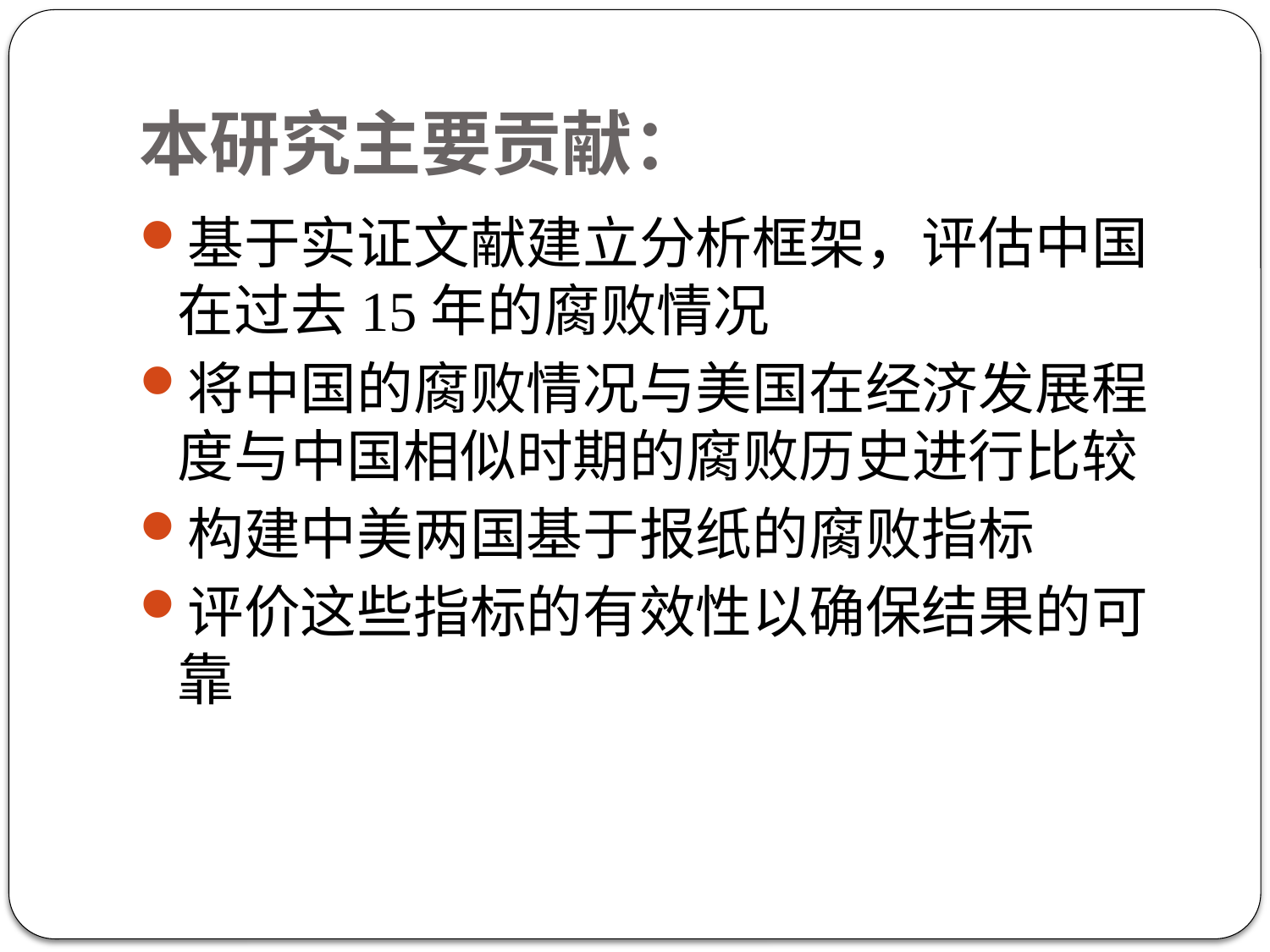

# 本研究主要贡献：
基于实证文献建立分析框架，评估中国在过去15年的腐败情况
将中国的腐败情况与美国在经济发展程度与中国相似时期的腐败历史进行比较
构建中美两国基于报纸的腐败指标
评价这些指标的有效性以确保结果的可靠